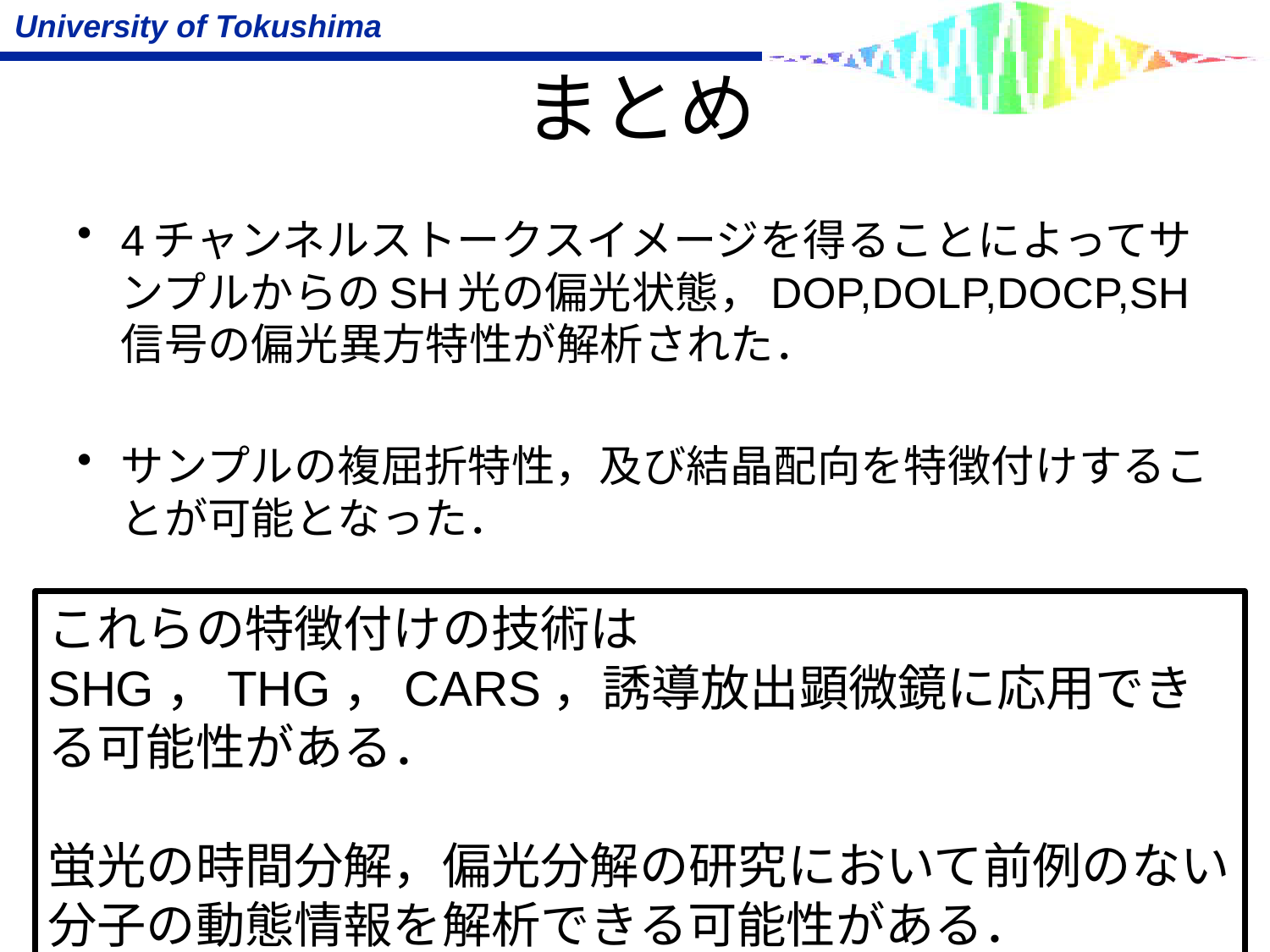

# まとめ
4チャンネルストークスイメージを得ることによってサンプルからのSH光の偏光状態，DOP,DOLP,DOCP,SH信号の偏光異方特性が解析された．

サンプルの複屈折特性，及び結晶配向を特徴付けすることが可能となった．

これらの特徴付けの技術は　SHG，THG，CARS，誘導放出顕微鏡に応用できる可能性がある．

蛍光の時間分解，偏光分解の研究において前例のない分子の動態情報を解析できる可能性がある．